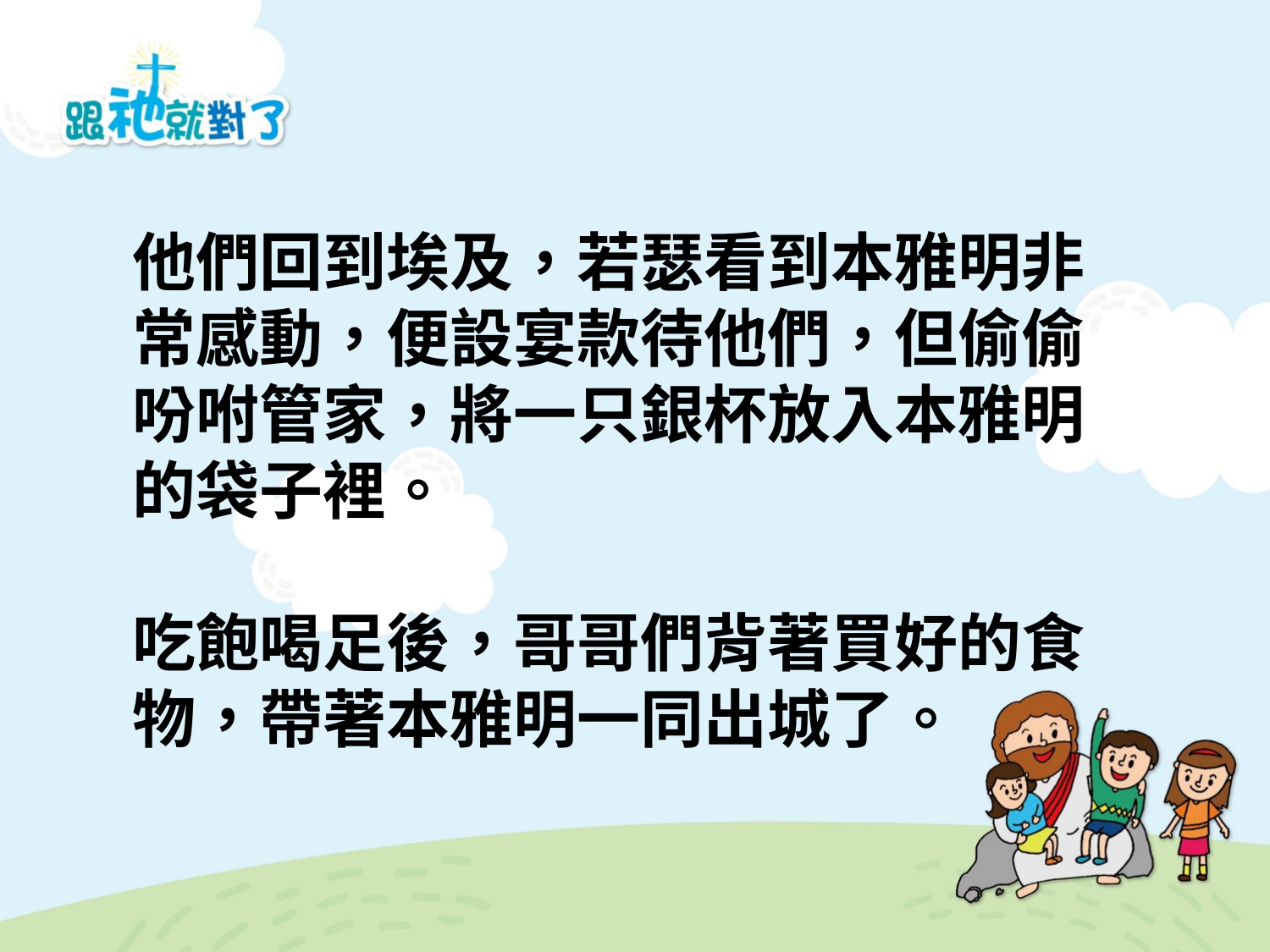

他們回到埃及，若瑟看到本雅明非常感動，便設宴款待他們，但偷偷吩咐管家，將一只銀杯放入本雅明的袋子裡。

吃飽喝足後，哥哥們背著買好的食物，帶著本雅明一同出城了。